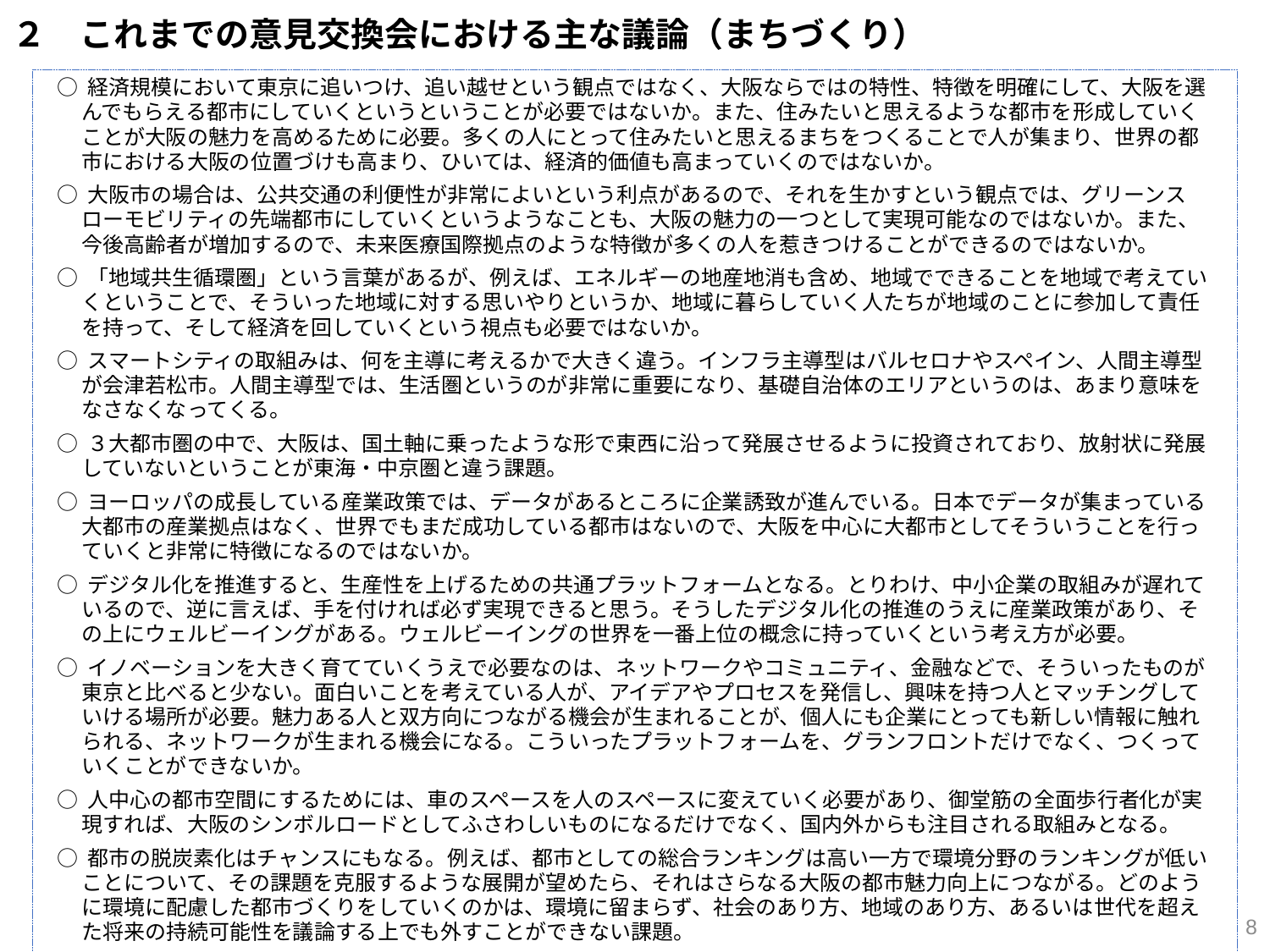

２　これまでの意見交換会における主な議論（まちづくり）

○ 経済規模において東京に追いつけ、追い越せという観点ではなく、大阪ならではの特性、特徴を明確にして、大阪を選んでもらえる都市にしていくというということが必要ではないか。また、住みたいと思えるような都市を形成していくことが大阪の魅力を高めるために必要。多くの人にとって住みたいと思えるまちをつくることで人が集まり、世界の都市における大阪の位置づけも高まり、ひいては、経済的価値も高まっていくのではないか。
○ 大阪市の場合は、公共交通の利便性が非常によいという利点があるので、それを生かすという観点では、グリーンスローモビリティの先端都市にしていくというようなことも、大阪の魅力の一つとして実現可能なのではないか。また、今後高齢者が増加するので、未来医療国際拠点のような特徴が多くの人を惹きつけることができるのではないか。
○ 「地域共生循環圏」という言葉があるが、例えば、エネルギーの地産地消も含め、地域でできることを地域で考えていくということで、そういった地域に対する思いやりというか、地域に暮らしていく人たちが地域のことに参加して責任を持って、そして経済を回していくという視点も必要ではないか。
○ スマートシティの取組みは、何を主導に考えるかで大きく違う。インフラ主導型はバルセロナやスペイン、人間主導型が会津若松市。人間主導型では、生活圏というのが非常に重要になり、基礎自治体のエリアというのは、あまり意味をなさなくなってくる。
○ ３大都市圏の中で、大阪は、国土軸に乗ったような形で東西に沿って発展させるように投資されており、放射状に発展していないということが東海・中京圏と違う課題。
○ ヨーロッパの成長している産業政策では、データがあるところに企業誘致が進んでいる。日本でデータが集まっている大都市の産業拠点はなく、世界でもまだ成功している都市はないので、大阪を中心に大都市としてそういうことを行っていくと非常に特徴になるのではないか。
○ デジタル化を推進すると、生産性を上げるための共通プラットフォームとなる。とりわけ、中小企業の取組みが遅れているので、逆に言えば、手を付ければ必ず実現できると思う。そうしたデジタル化の推進のうえに産業政策があり、その上にウェルビーイングがある。ウェルビーイングの世界を一番上位の概念に持っていくという考え方が必要。
○ イノベーションを大きく育てていくうえで必要なのは、ネットワークやコミュニティ、金融などで、そういったものが東京と比べると少ない。面白いことを考えている人が、アイデアやプロセスを発信し、興味を持つ人とマッチングしていける場所が必要。魅力ある人と双方向につながる機会が生まれることが、個人にも企業にとっても新しい情報に触れられる、ネットワークが生まれる機会になる。こういったプラットフォームを、グランフロントだけでなく、つくっていくことができないか。
○ 人中心の都市空間にするためには、車のスペースを人のスペースに変えていく必要があり、御堂筋の全面歩行者化が実現すれば、大阪のシンボルロードとしてふさわしいものになるだけでなく、国内外からも注目される取組みとなる。
○ 都市の脱炭素化はチャンスにもなる。例えば、都市としての総合ランキングは高い一方で環境分野のランキングが低いことについて、その課題を克服するような展開が望めたら、それはさらなる大阪の都市魅力向上につながる。どのように環境に配慮した都市づくりをしていくのかは、環境に留まらず、社会のあり方、地域のあり方、あるいは世代を超えた将来の持続可能性を議論する上でも外すことができない課題。
○ 経済的な豊かさはもちろん重要だが、本来の我々人間の生活を犠牲にする必要性はない、むしろ犠牲にしてはいけないという考えが、特に若い人を中心に主流になってきているように思う。これまであまり重視してこなかった人々の生活の豊かさに積極的に目を向けても良い時代に来ているのではないか。そうすると、魅力的なまちというのは、言い換えると、住みたいまちともいえるのではないか。
8